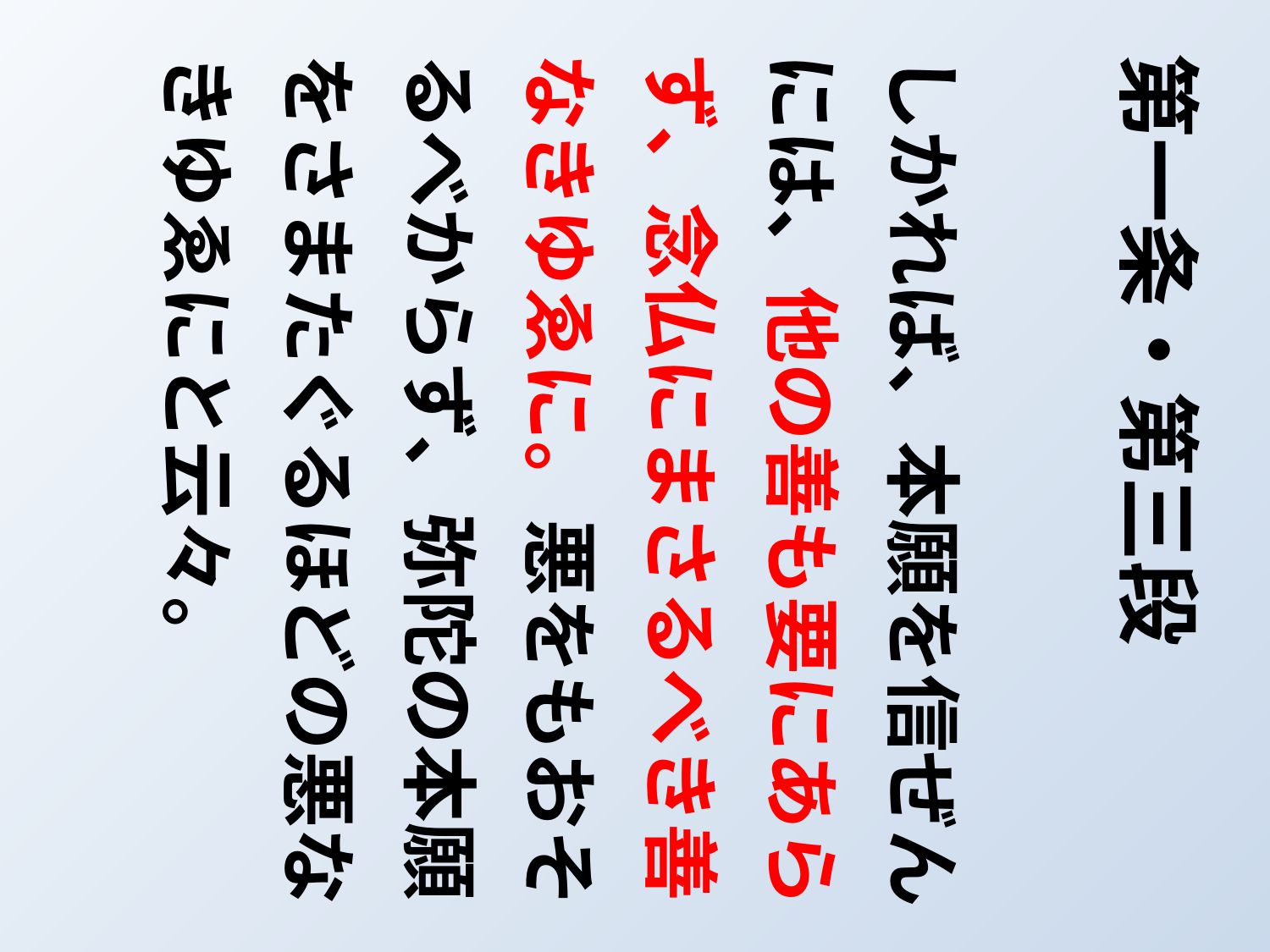

第一条・第三段

しかれば、本願を信ぜんには、他の善も要にあらず、念仏にまさるべき善なきゆゑに。悪をもおそるべからず、弥陀の本願をさまたぐるほどの悪なきゆゑにと云々。